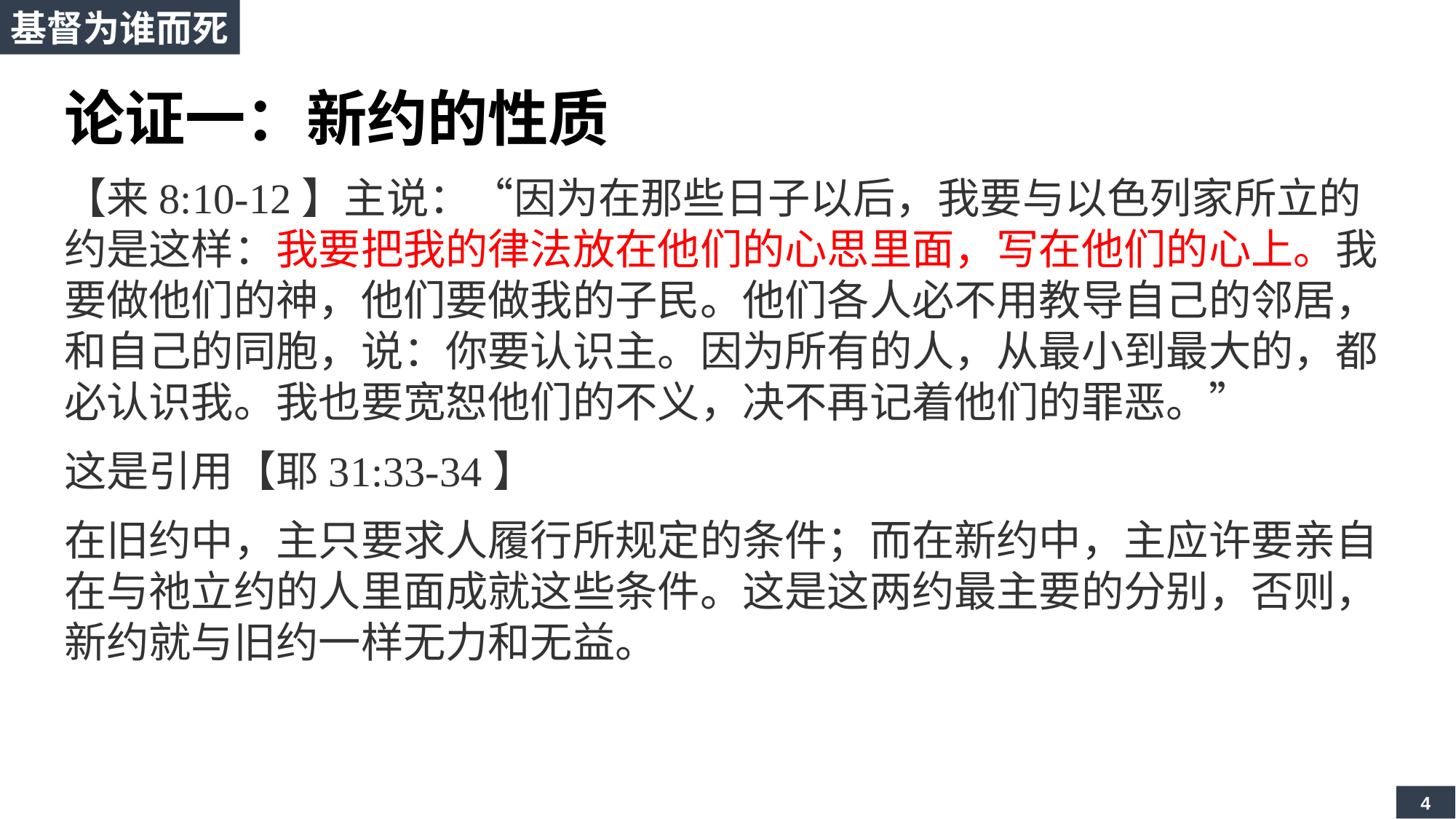

基督为谁而死
论证一：新约的性质
【来8:10-12】主说：“因为在那些日子以后，我要与以色列家所立的约是这样：我要把我的律法放在他们的心思里面，写在他们的心上。我要做他们的神，他们要做我的子民。他们各人必不用教导自己的邻居，和自己的同胞，说：你要认识主。因为所有的人，从最小到最大的，都必认识我。我也要宽恕他们的不义，决不再记着他们的罪恶。”
这是引用【耶31:33-34】
在旧约中，主只要求人履行所规定的条件；而在新约中，主应许要亲自在与祂立约的人里面成就这些条件。这是这两约最主要的分别，否则，新约就与旧约一样无力和无益。
4